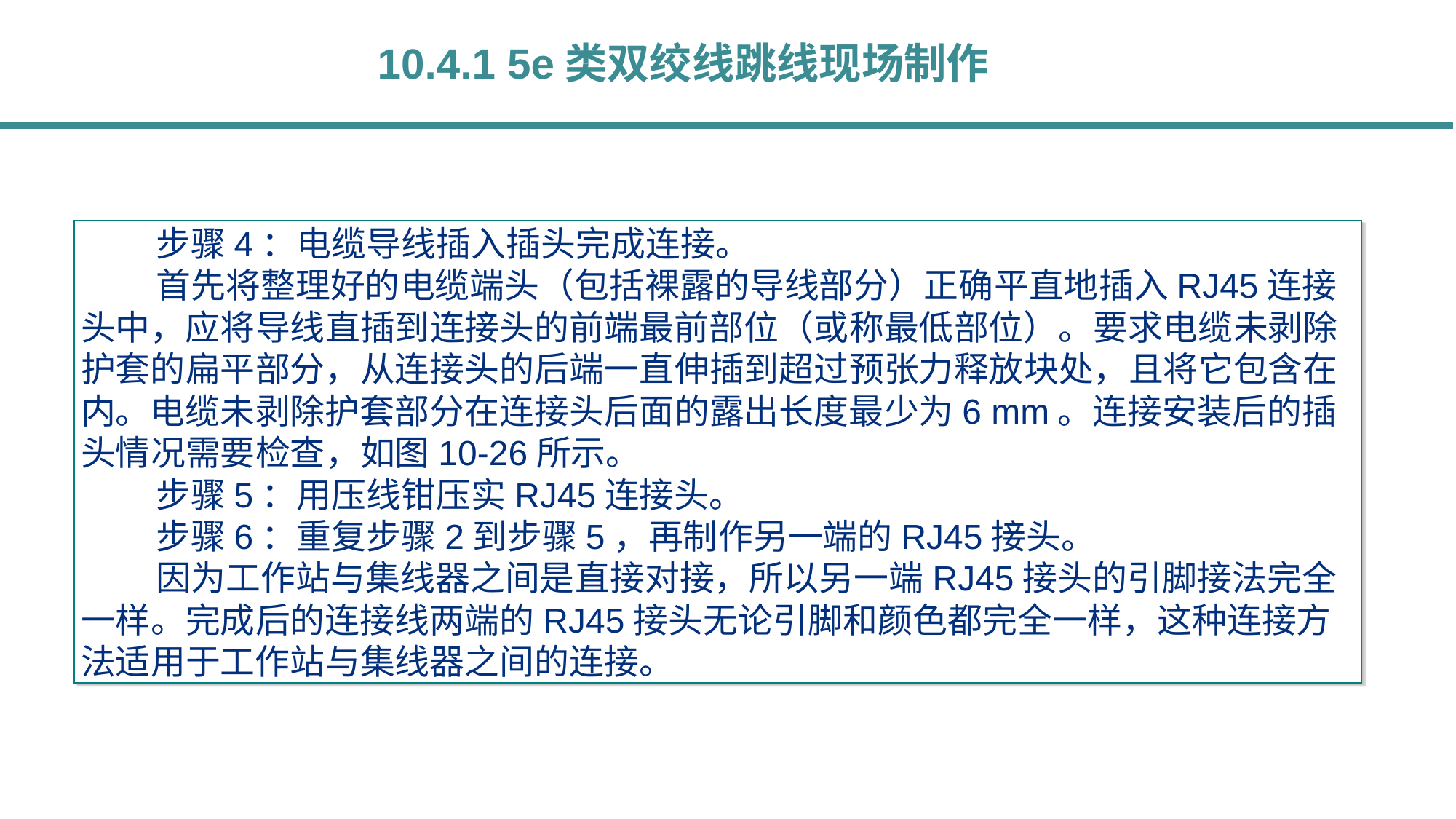

10.4.1 5e类双绞线跳线现场制作
步骤4：电缆导线插入插头完成连接。
首先将整理好的电缆端头（包括裸露的导线部分）正确平直地插入RJ45连接头中，应将导线直插到连接头的前端最前部位（或称最低部位）。要求电缆未剥除护套的扁平部分，从连接头的后端一直伸插到超过预张力释放块处，且将它包含在内。电缆未剥除护套部分在连接头后面的露出长度最少为6 mm。连接安装后的插头情况需要检查，如图10-26所示。
步骤5：用压线钳压实RJ45连接头。
步骤6：重复步骤2到步骤5，再制作另一端的RJ45接头。
因为工作站与集线器之间是直接对接，所以另一端RJ45接头的引脚接法完全一样。完成后的连接线两端的RJ45接头无论引脚和颜色都完全一样，这种连接方法适用于工作站与集线器之间的连接。